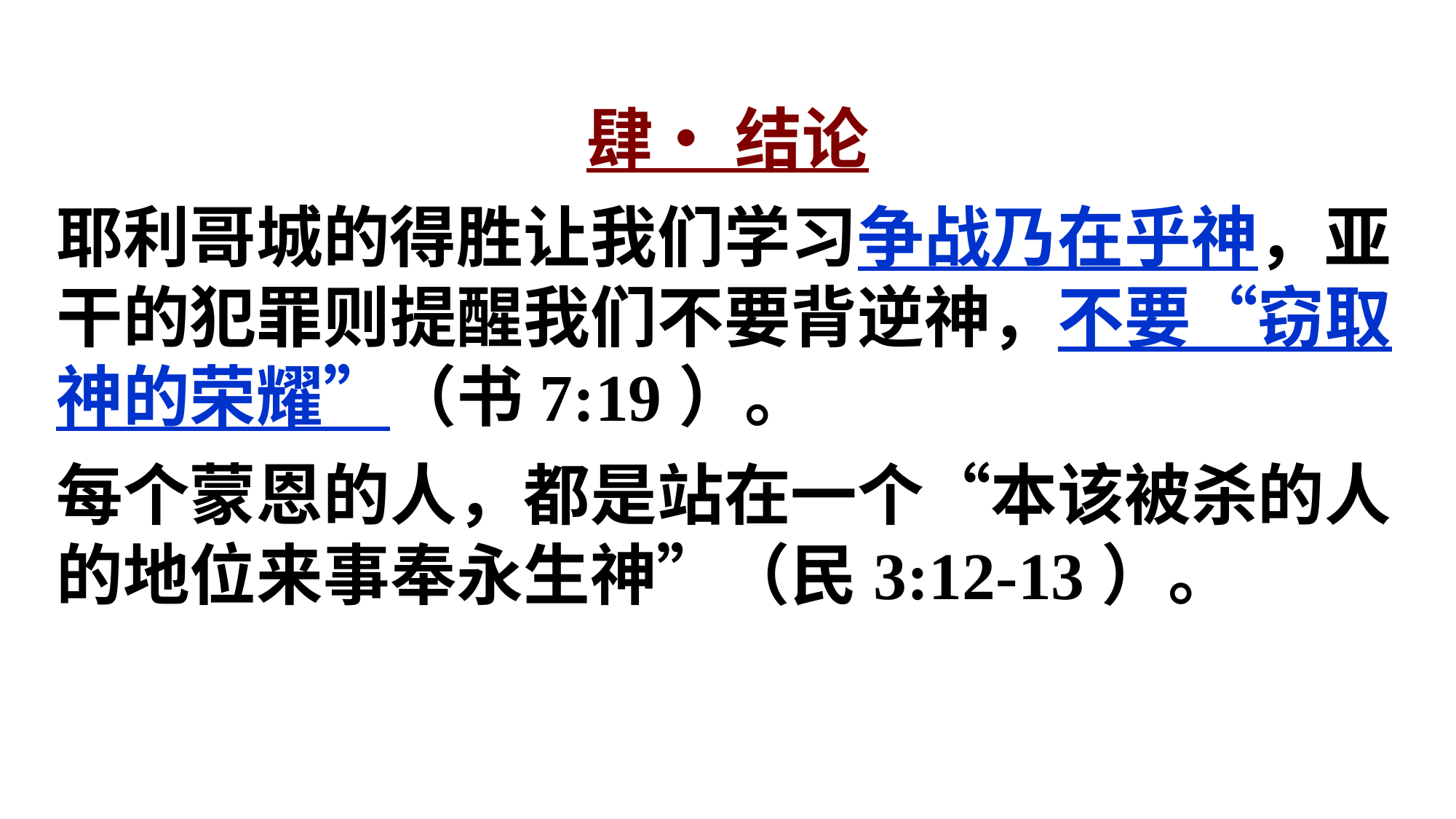

肆‧ 结论
耶利哥城的得胜让我们学习争战乃在乎神，亚干的犯罪则提醒我们不要背逆神，不要“窃取神的荣耀”（书7:19）。
每个蒙恩的人，都是站在一个“本该被杀的人的地位来事奉永生神”（民3:12-13）。